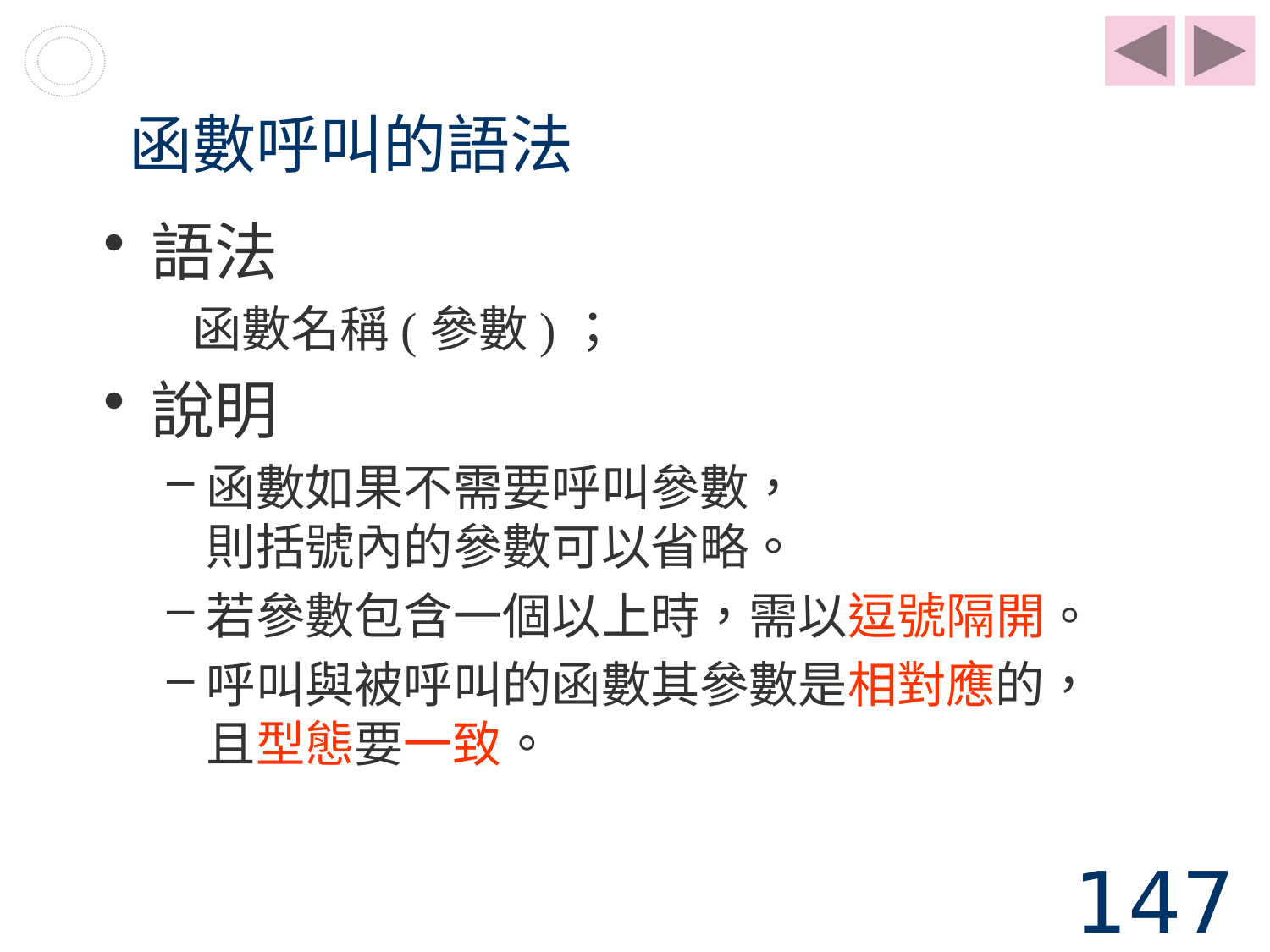

# 函數呼叫的語法
語法
       函數名稱(參數)；
說明
函數如果不需要呼叫參數，
則括號內的參數可以省略。
若參數包含一個以上時，需以逗號隔開。
呼叫與被呼叫的函數其參數是相對應的，
且型態要一致。
147